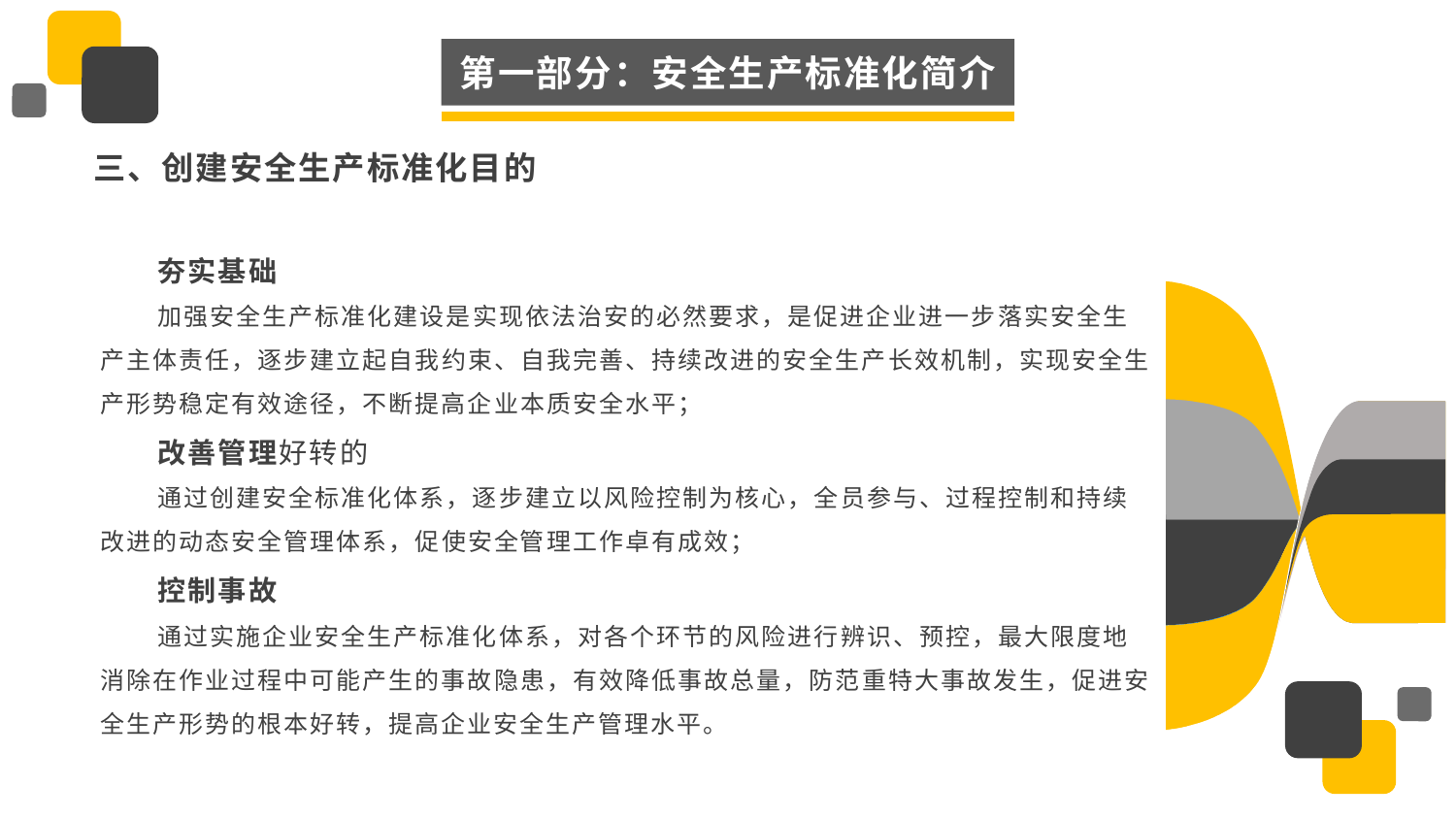

第一部分：安全生产标准化简介
三、创建安全生产标准化目的
夯实基础
加强安全生产标准化建设是实现依法治安的必然要求，是促进企业进一步落实安全生产主体责任，逐步建立起自我约束、自我完善、持续改进的安全生产长效机制，实现安全生产形势稳定有效途径，不断提高企业本质安全水平；
改善管理好转的
通过创建安全标准化体系，逐步建立以风险控制为核心，全员参与、过程控制和持续改进的动态安全管理体系，促使安全管理工作卓有成效；
控制事故
通过实施企业安全生产标准化体系，对各个环节的风险进行辨识、预控，最大限度地消除在作业过程中可能产生的事故隐患，有效降低事故总量，防范重特大事故发生，促进安全生产形势的根本好转，提高企业安全生产管理水平。